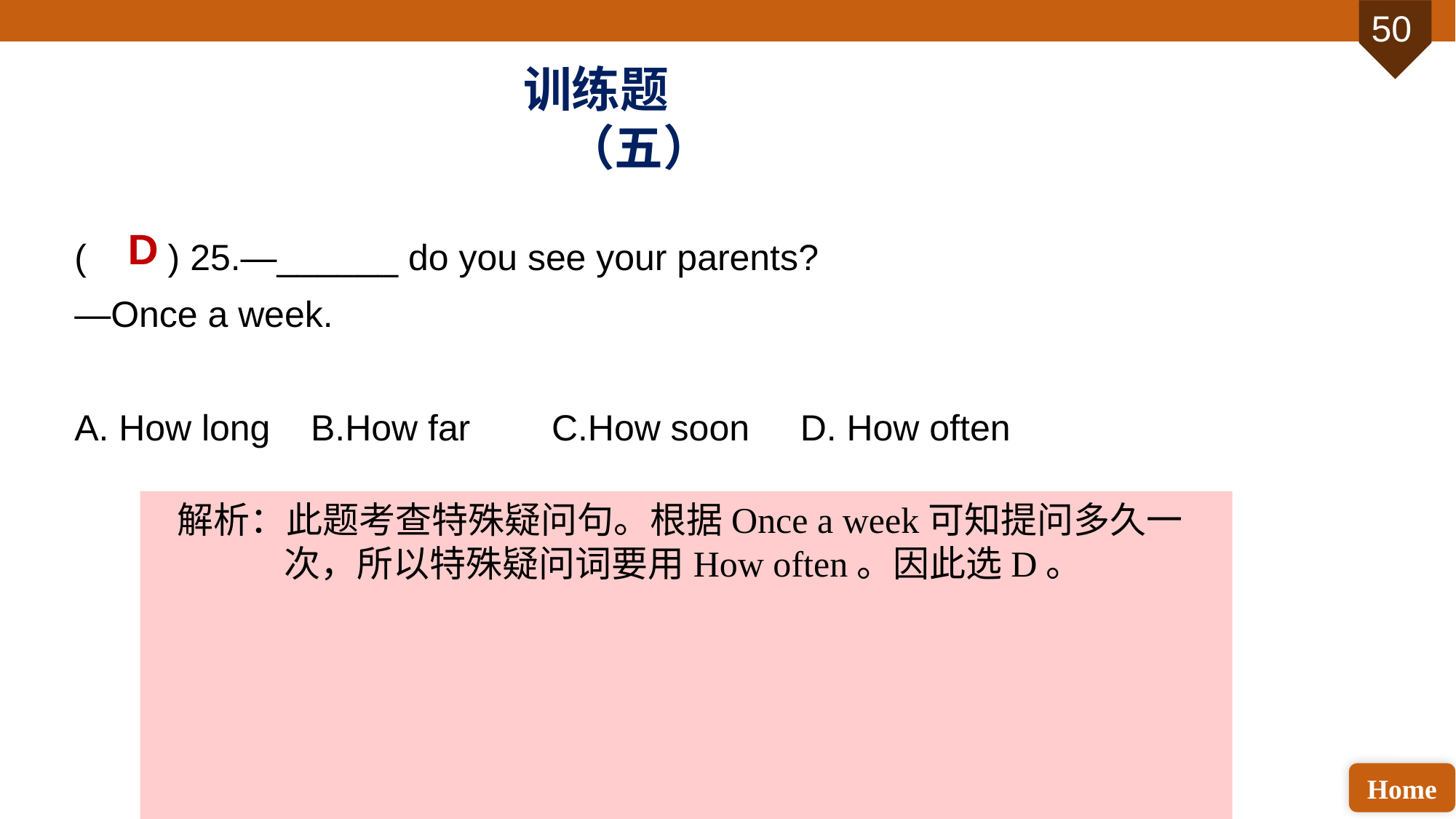

训练题（五）
(        ) 25.—______ do you see your parents?
—Once a week.

A. How long    B.How far        C.How soon     D. How often
D

解析：此题考查特殊疑问句。根据Once a week可知提问多久一次，所以特殊疑问词要用How often。因此选D。